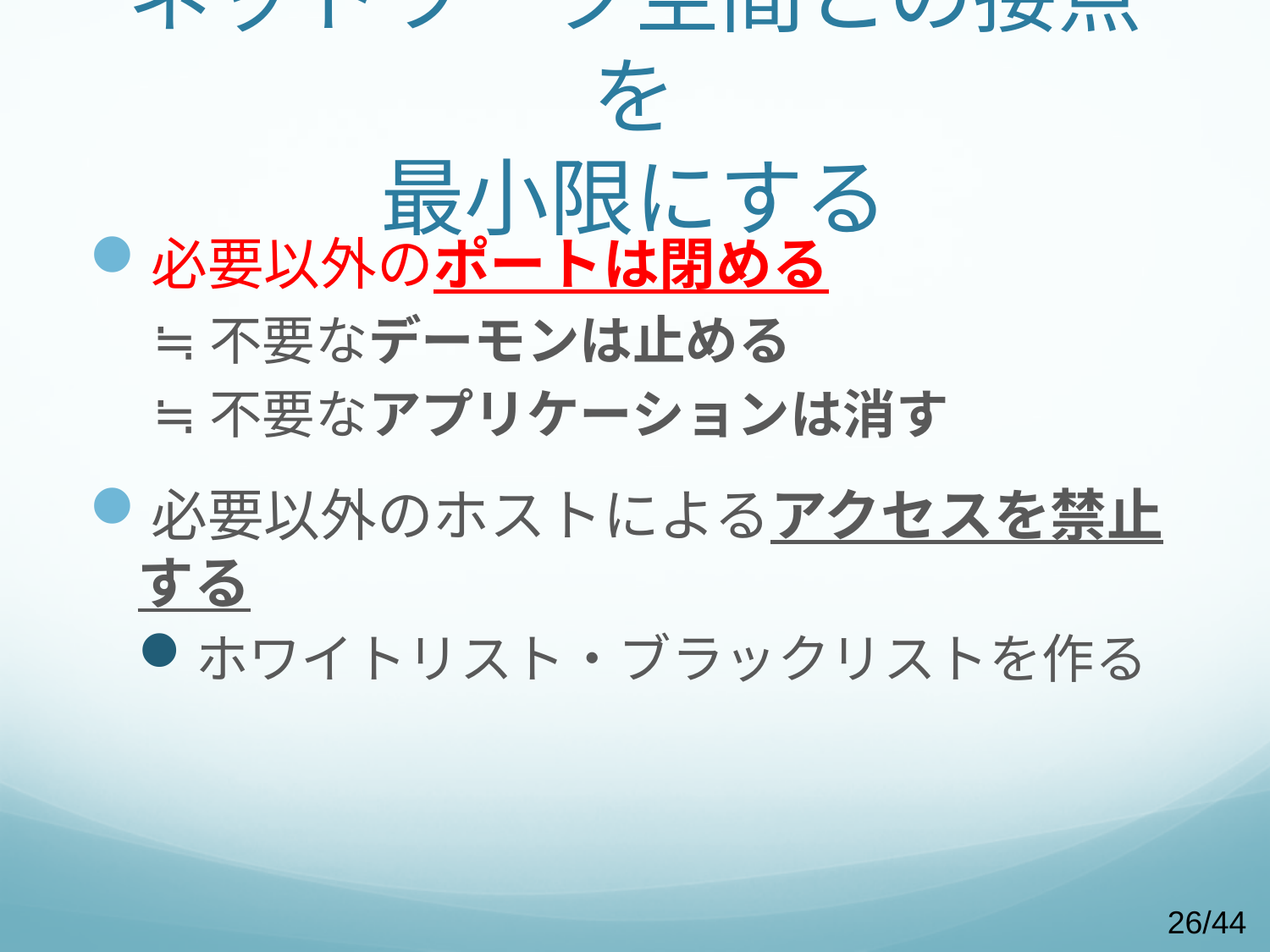

# ネットワーク空間との接点を 最小限にする
必要以外のポートは閉める
≒不要なデーモンは止める
≒不要なアプリケーションは消す
必要以外のホストによるアクセスを禁止する
ホワイトリスト・ブラックリストを作る